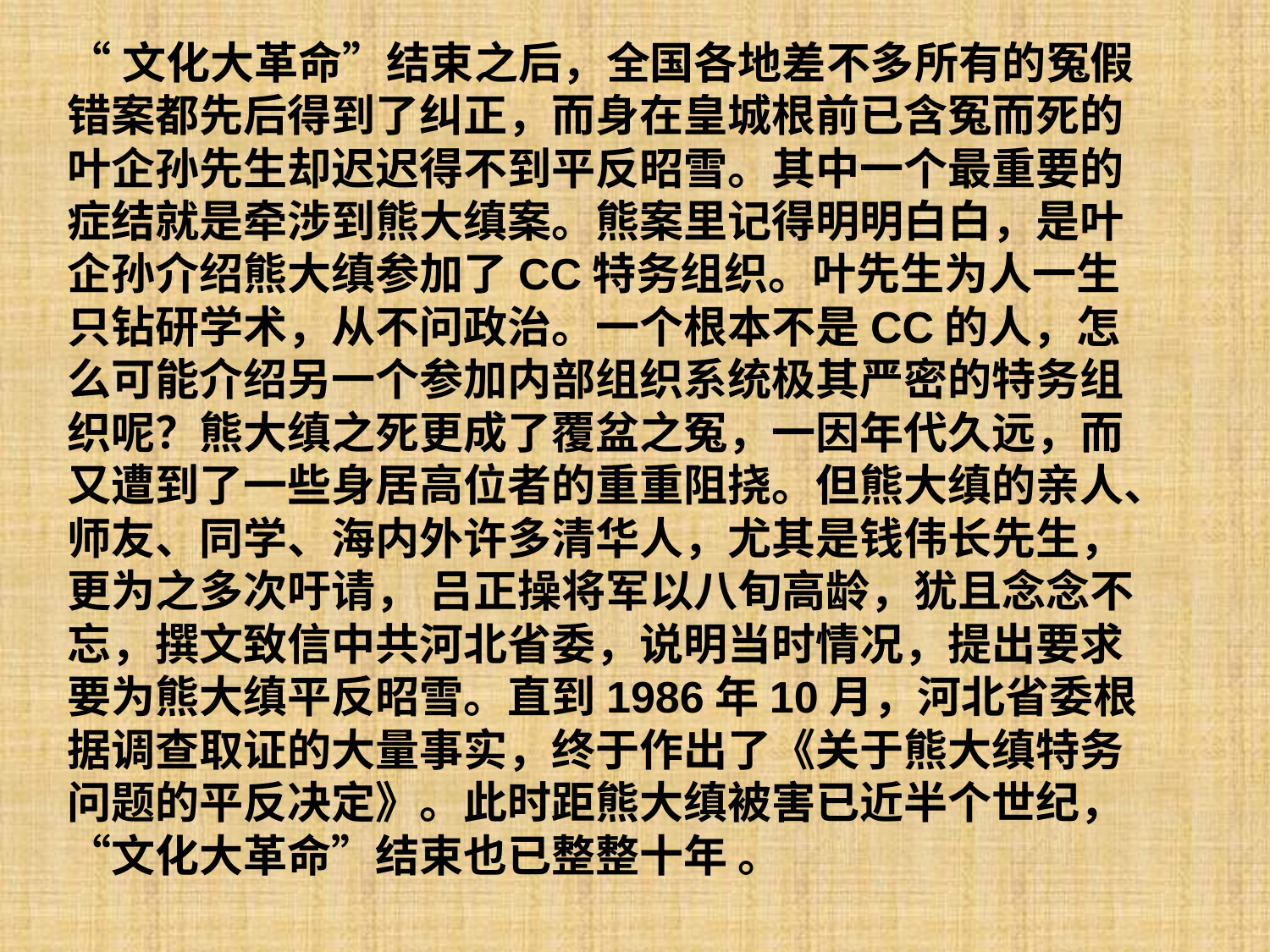

“文化大革命”结束之后，全国各地差不多所有的冤假错案都先后得到了纠正，而身在皇城根前已含冤而死的叶企孙先生却迟迟得不到平反昭雪。其中一个最重要的症结就是牵涉到熊大缜案。熊案里记得明明白白，是叶企孙介绍熊大缜参加了CC特务组织。叶先生为人一生只钻研学术，从不问政治。一个根本不是CC的人，怎么可能介绍另一个参加内部组织系统极其严密的特务组织呢？熊大缜之死更成了覆盆之冤，一因年代久远，而又遭到了一些身居高位者的重重阻挠。但熊大缜的亲人、师友、同学、海内外许多清华人，尤其是钱伟长先生，更为之多次吁请， 吕正操将军以八旬高龄，犹且念念不忘，撰文致信中共河北省委，说明当时情况，提出要求要为熊大缜平反昭雪。直到1986年10月，河北省委根据调查取证的大量事实，终于作出了《关于熊大缜特务问题的平反决定》。此时距熊大缜被害已近半个世纪，“文化大革命”结束也已整整十年 。